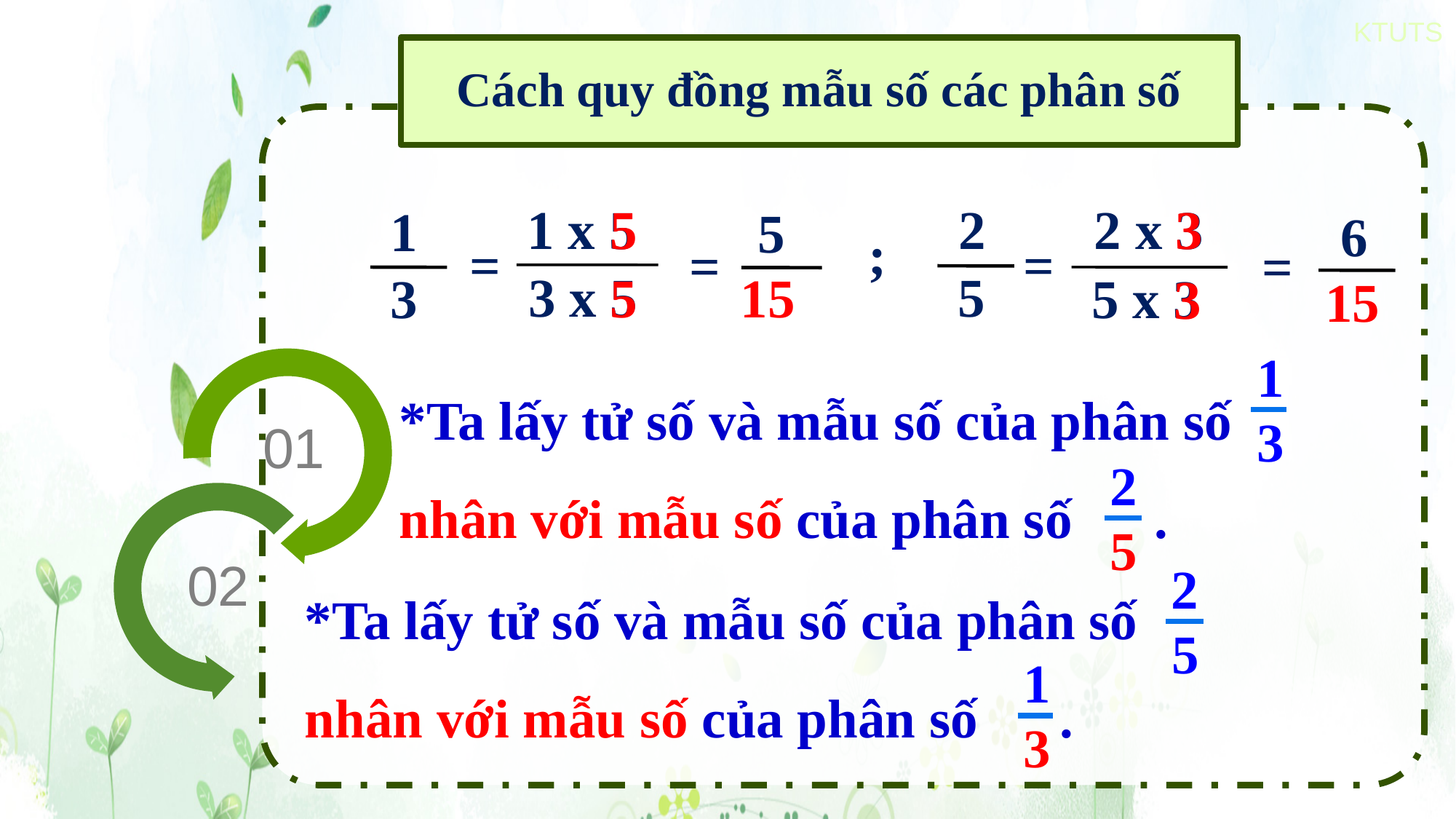

# Cách quy đồng mẫu số các phân số

1 x 5
3 x 5

1
5
=
=
15
3

2 x 3
2
6
=
=
5 x 3
5

15

;
5
3
5
3
1
3

*Ta lấy tử số và mẫu số của phân số       nhân với mẫu số của phân số      .
01
2
5

02
2
5
*Ta lấy tử số và mẫu số của phân số       nhân với mẫu số của phân số      .
1
3
0.5 秒延迟符，无
意义，可删除.